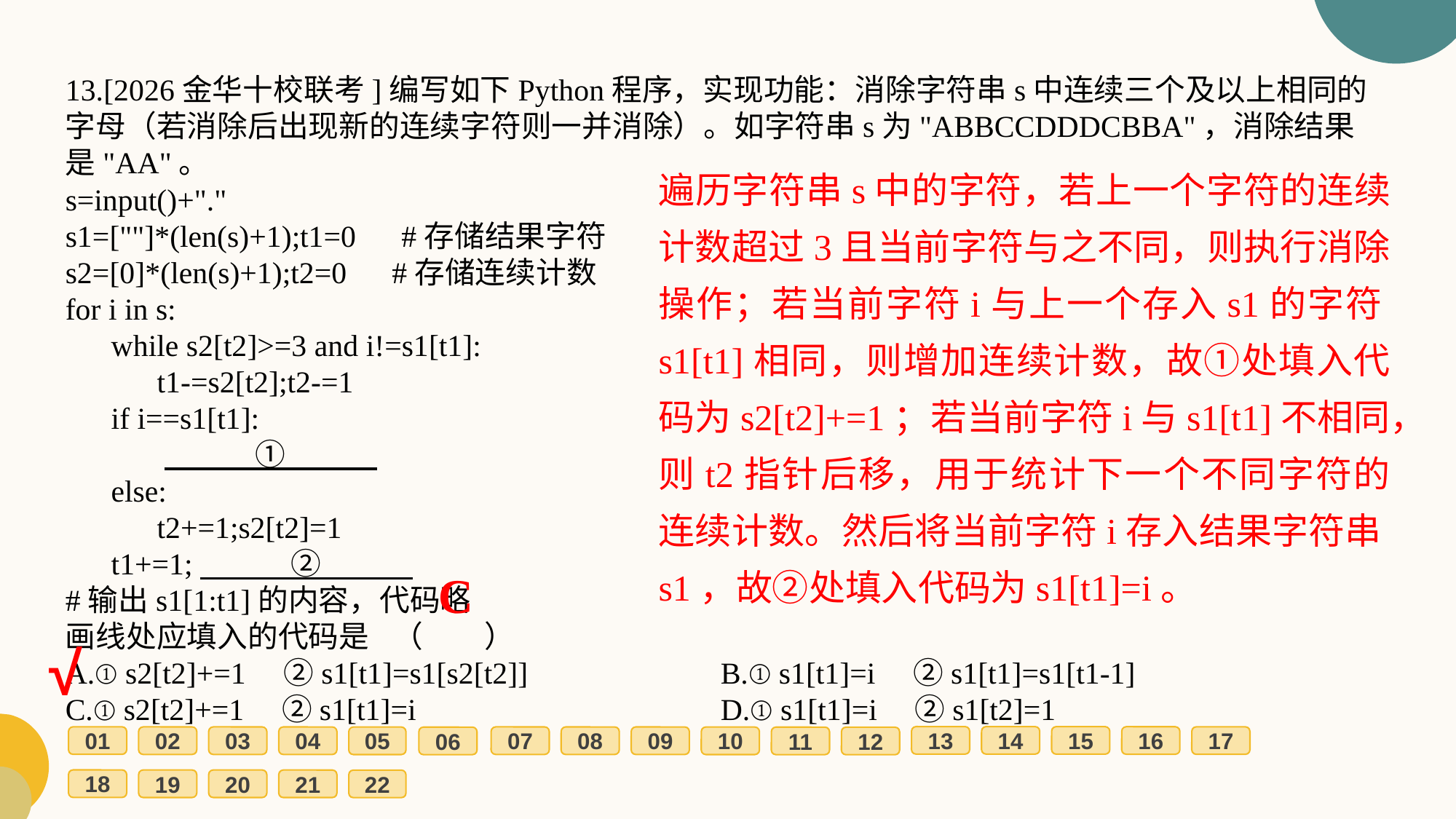

13.[2026金华十校联考]编写如下Python程序，实现功能：消除字符串s中连续三个及以上相同的字母（若消除后出现新的连续字符则一并消除）。如字符串s为"ABBCCDDDCBBA"，消除结果是"AA"。
s=input()+"."
s1=[""]*(len(s)+1);t1=0　#存储结果字符
s2=[0]*(len(s)+1);t2=0　#存储连续计数
for i in s:
      while s2[t2]>=3 and i!=s1[t1]:
            t1-=s2[t2];t2-=1
      if i==s1[t1]:
            　　　①　　　.
      else:
            t2+=1;s2[t2]=1
      t1+=1;　　　②　　　.
#输出s1[1:t1]的内容，代码略
画线处应填入的代码是	（　　）
A.①s2[t2]+=1　②s1[t1]=s1[s2[t2]]		B.①s1[t1]=i　②s1[t1]=s1[t1-1]
C.①s2[t2]+=1　②s1[t1]=i			D.①s1[t1]=i　②s1[t2]=1
遍历字符串s中的字符，若上一个字符的连续计数超过3且当前字符与之不同，则执行消除操作；若当前字符i与上一个存入s1的字符s1[t1]相同，则增加连续计数，故①处填入代码为s2[t2]+=1；若当前字符i与s1[t1]不相同，则t2指针后移，用于统计下一个不同字符的连续计数。然后将当前字符i存入结果字符串s1，故②处填入代码为s1[t1]=i。
C
√